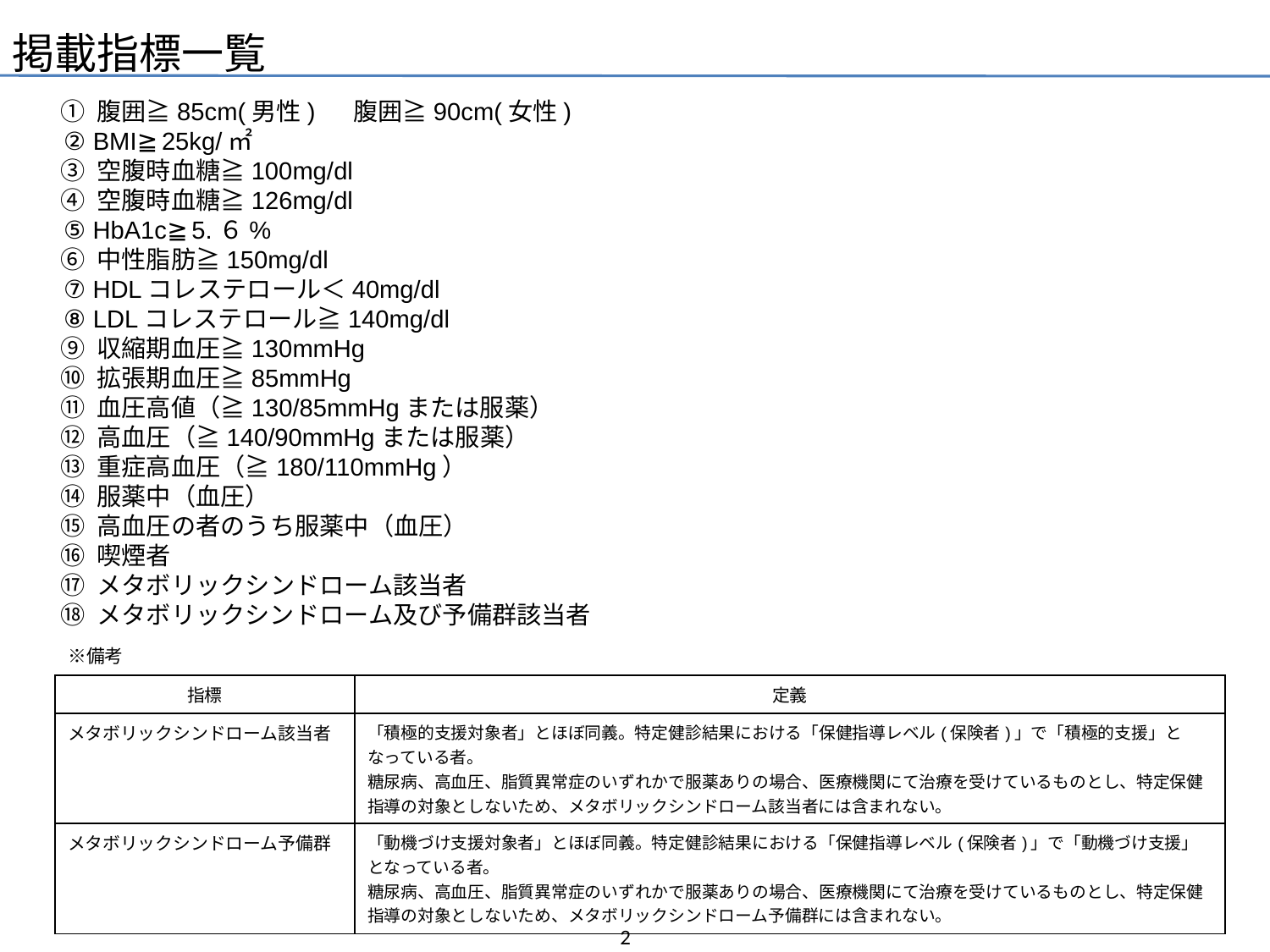

掲載指標一覧

  ① 腹囲≧85cm(男性) 　腹囲≧90cm(女性)
  ② BMI≧25kg/㎡
  ③ 空腹時血糖≧100mg/dl
  ④ 空腹時血糖≧126mg/dl
  ⑤ HbA1c≧5.６%
  ⑥ 中性脂肪≧150mg/dl
  ⑦ HDLコレステロール＜40mg/dl
  ⑧ LDLコレステロール≧140mg/dl
  ⑨ 収縮期血圧≧130mmHg
  ⑩ 拡張期血圧≧85mmHg
  ⑪ 血圧高値（≧130/85mmHgまたは服薬）
  ⑫ 高血圧（≧140/90mmHgまたは服薬）
  ⑬ 重症高血圧（≧180/110mmHg）
  ⑭ 服薬中（血圧）
  ⑮ 高血圧の者のうち服薬中（血圧）
  ⑯ 喫煙者
  ⑰ メタボリックシンドローム該当者
  ⑱ メタボリックシンドローム及び予備群該当者

　※備考
| 指標 | 定義 |
| --- | --- |
| メタボリックシンドローム該当者 | 「積極的支援対象者」とほぼ同義。特定健診結果における「保健指導レベル(保険者)」で「積極的支援」となっている者。 糖尿病、高血圧、脂質異常症のいずれかで服薬ありの場合、医療機関にて治療を受けているものとし、特定保健指導の対象としないため、メタボリックシンドローム該当者には含まれない。 |
| メタボリックシンドローム予備群 | 「動機づけ支援対象者」とほぼ同義。特定健診結果における「保健指導レベル(保険者)」で「動機づけ支援」となっている者。 糖尿病、高血圧、脂質異常症のいずれかで服薬ありの場合、医療機関にて治療を受けているものとし、特定保健指導の対象としないため、メタボリックシンドローム予備群には含まれない。 |
2